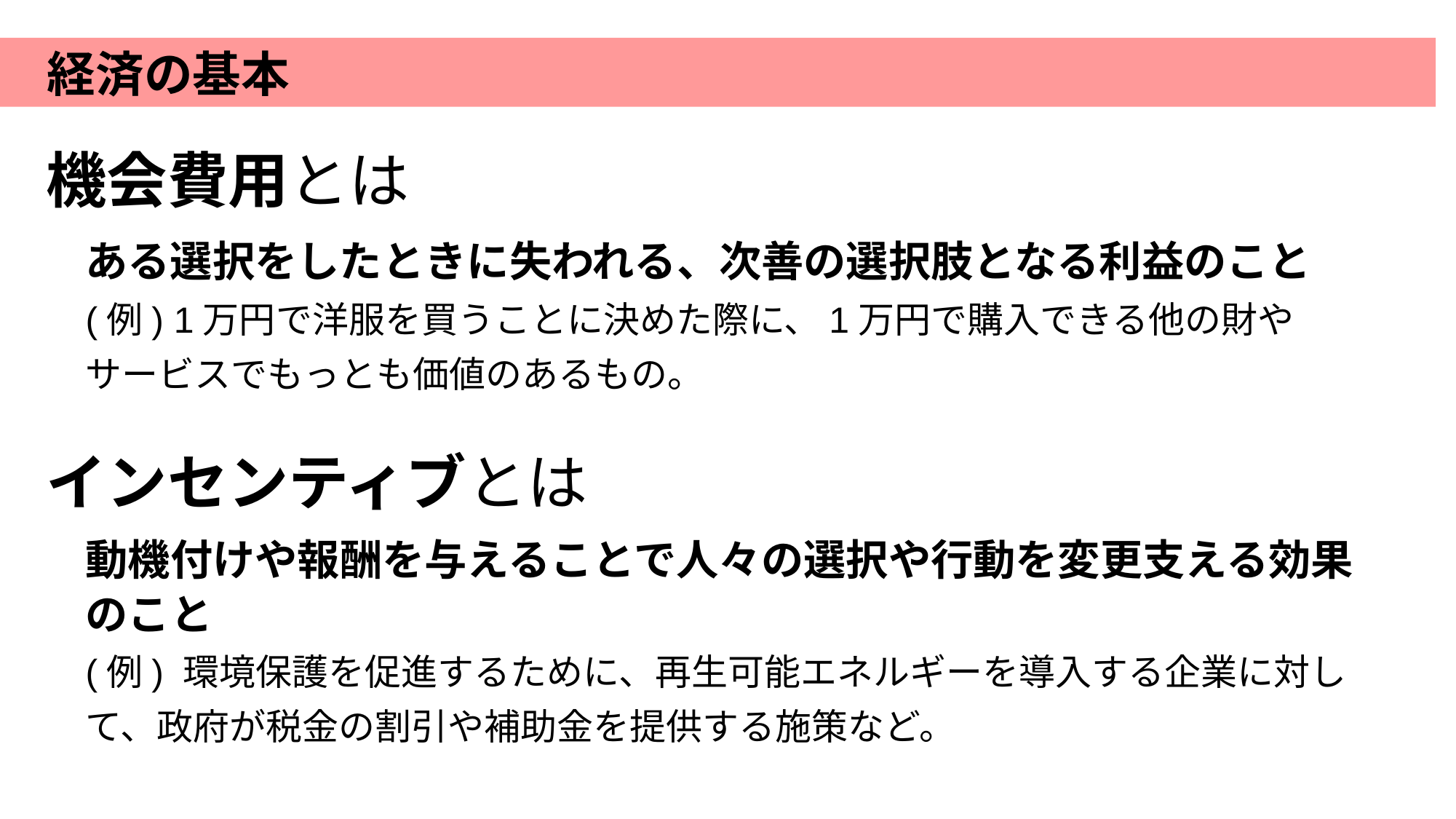

経済の基本
機会費用とは
ある選択をしたときに失われる、次善の選択肢となる利益のこと
(例) 1万円で洋服を買うことに決めた際に、1万円で購入できる他の財やサービスでもっとも価値のあるもの。
インセンティブとは
動機付けや報酬を与えることで人々の選択や行動を変更支える効果のこと
(例) 環境保護を促進するために、再生可能エネルギーを導入する企業に対して、政府が税金の割引や補助金を提供する施策など。